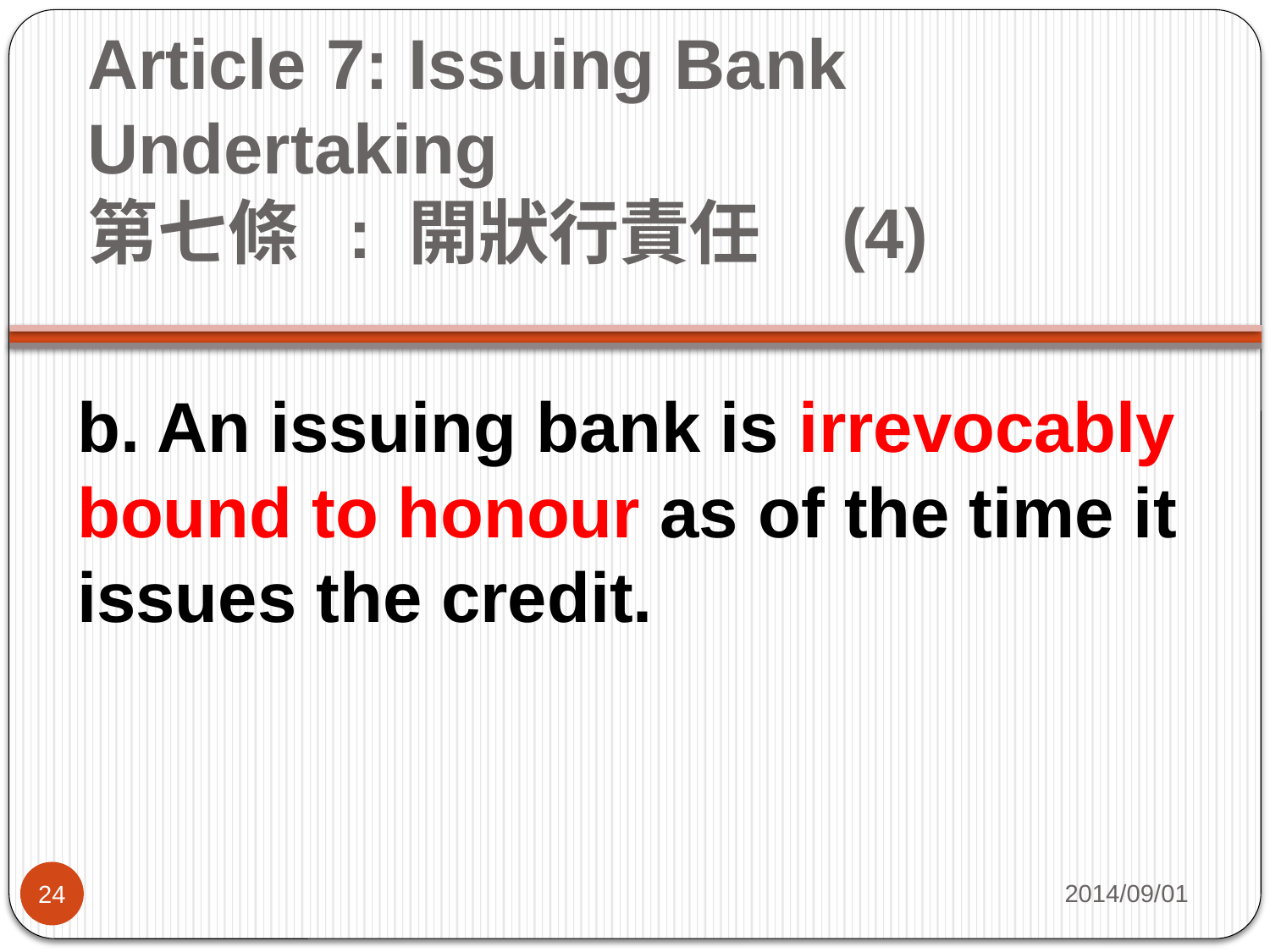

# Article 7: Issuing Bank Undertaking   第七條  : 開狀行責任    (4)
b. An issuing bank is irrevocably bound to honour as of the time it issues the credit.

2014/09/01
24